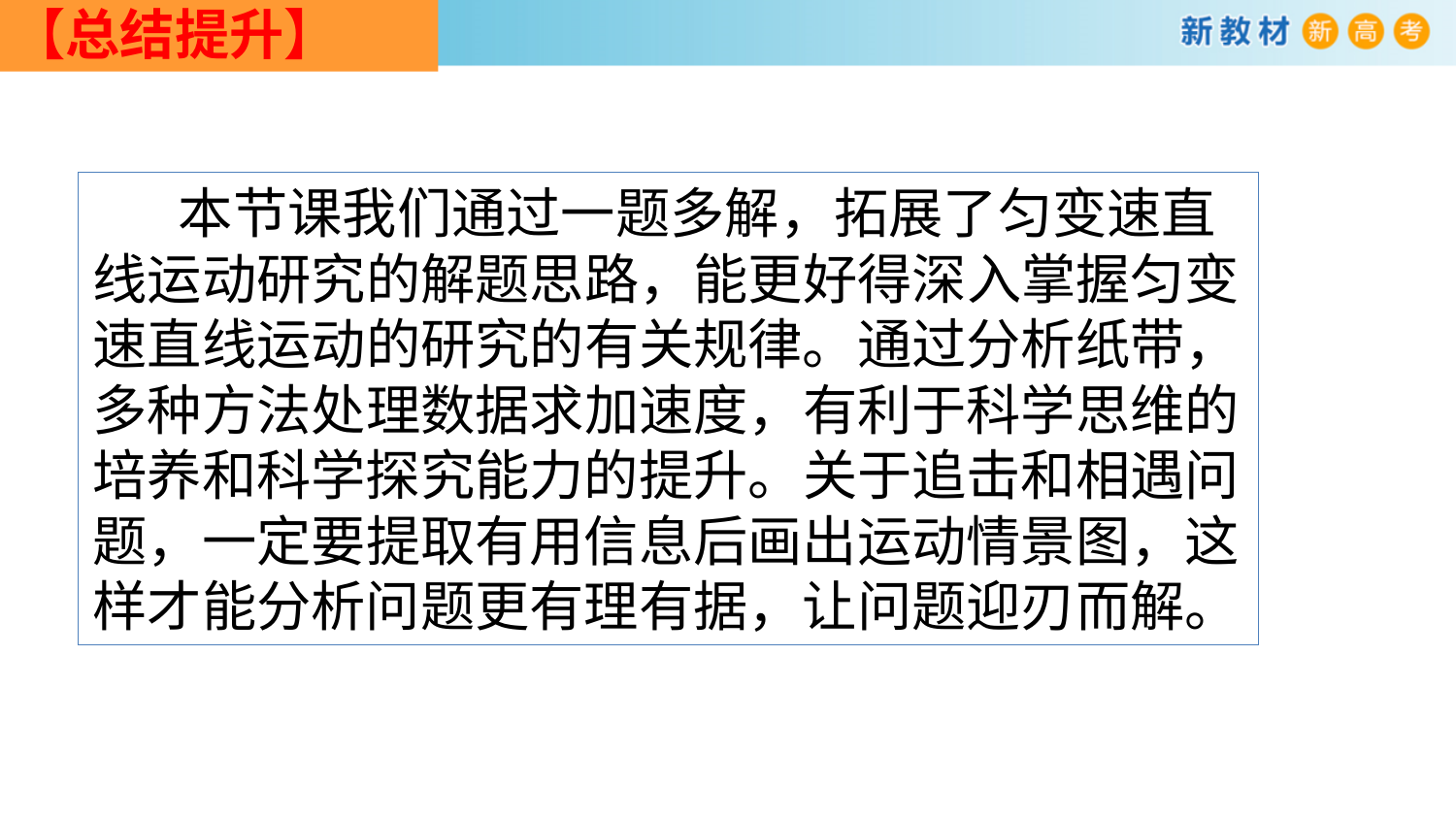

【总结提升】
      本节课我们通过一题多解，拓展了匀变速直线运动研究的解题思路，能更好得深入掌握匀变速直线运动的研究的有关规律。通过分析纸带，多种方法处理数据求加速度，有利于科学思维的培养和科学探究能力的提升。关于追击和相遇问题，一定要提取有用信息后画出运动情景图，这样才能分析问题更有理有据，让问题迎刃而解。